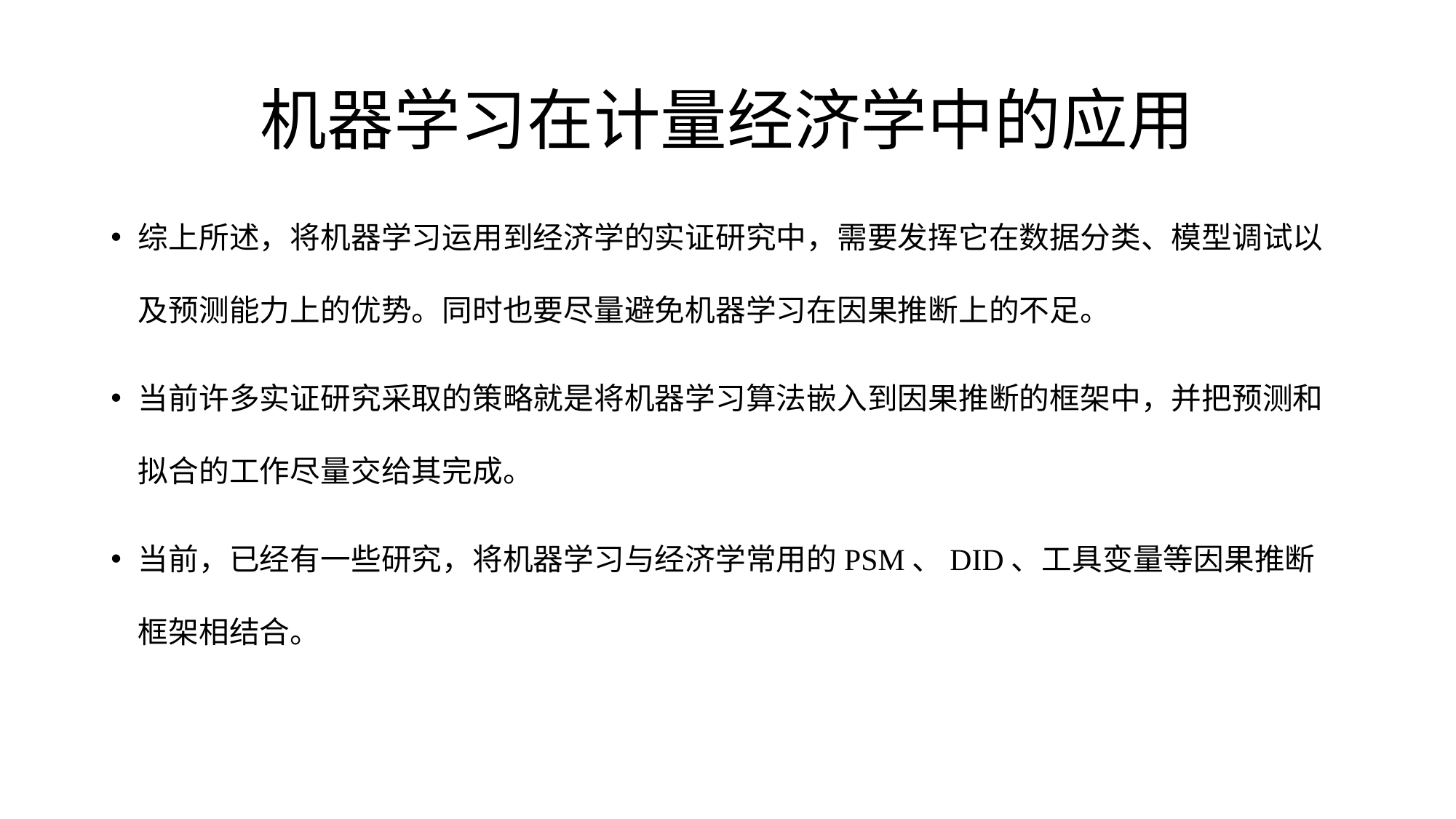

# 机器学习在计量经济学中的应用
综上所述，将机器学习运用到经济学的实证研究中，需要发挥它在数据分类、模型调试以及预测能力上的优势。同时也要尽量避免机器学习在因果推断上的不足。
当前许多实证研究采取的策略就是将机器学习算法嵌入到因果推断的框架中，并把预测和拟合的工作尽量交给其完成。
当前，已经有一些研究，将机器学习与经济学常用的PSM、DID、工具变量等因果推断框架相结合。